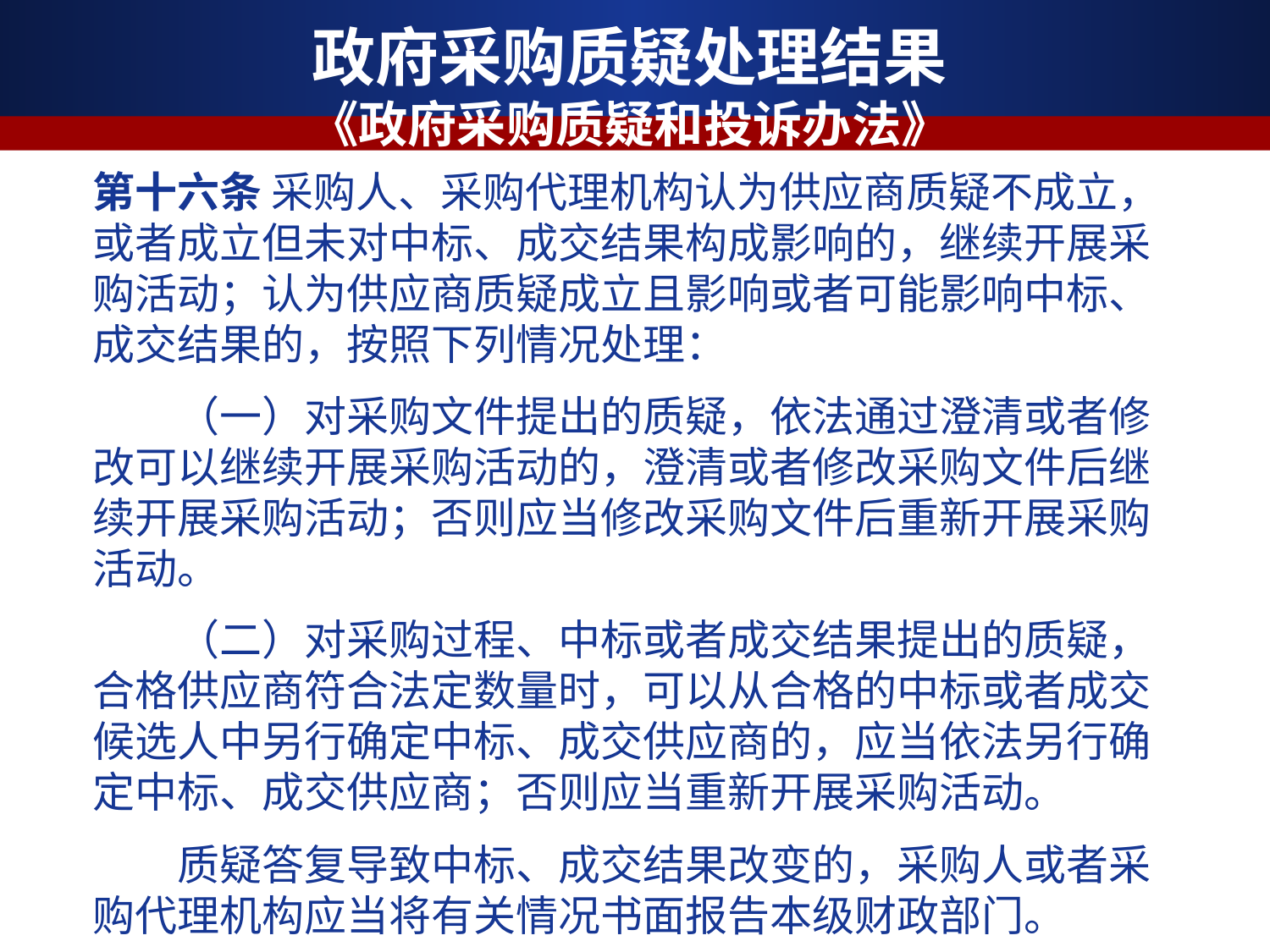

政府采购质疑处理结果
《政府采购质疑和投诉办法》
第十六条 采购人、采购代理机构认为供应商质疑不成立，或者成立但未对中标、成交结果构成影响的，继续开展采购活动；认为供应商质疑成立且影响或者可能影响中标、成交结果的，按照下列情况处理：
　　（一）对采购文件提出的质疑，依法通过澄清或者修改可以继续开展采购活动的，澄清或者修改采购文件后继续开展采购活动；否则应当修改采购文件后重新开展采购活动。
　　（二）对采购过程、中标或者成交结果提出的质疑，合格供应商符合法定数量时，可以从合格的中标或者成交候选人中另行确定中标、成交供应商的，应当依法另行确定中标、成交供应商；否则应当重新开展采购活动。
　　质疑答复导致中标、成交结果改变的，采购人或者采购代理机构应当将有关情况书面报告本级财政部门。